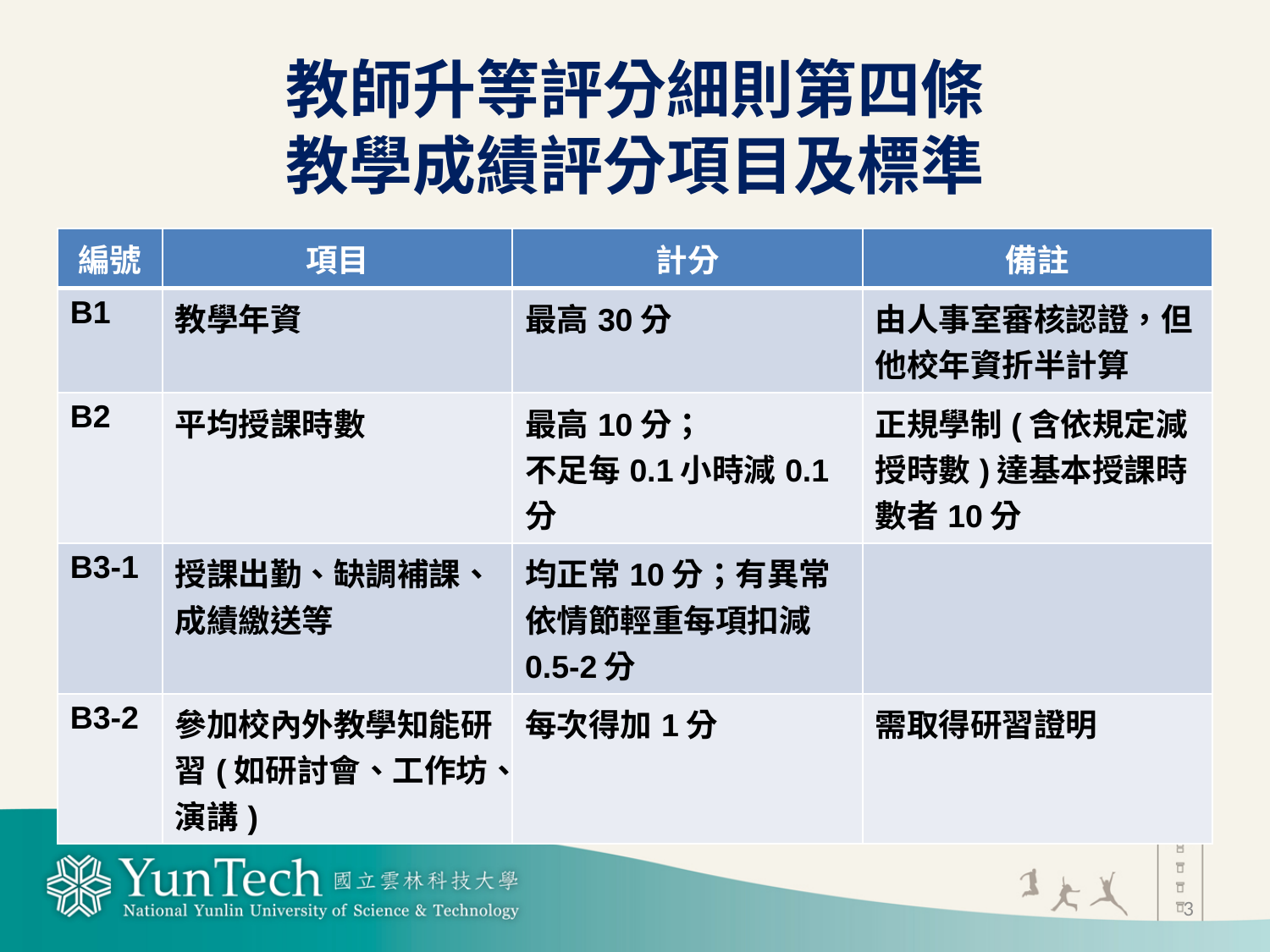

# 教師升等評分細則第四條 教學成績評分項目及標準
| 編號 | 項目 | 計分 | 備註 |
| --- | --- | --- | --- |
| B1 | 教學年資 | 最高30分 | 由人事室審核認證，但他校年資折半計算 |
| B2 | 平均授課時數 | 最高10分； 不足每0.1小時減0.1分 | 正規學制(含依規定減授時數)達基本授課時數者10分 |
| B3-1 | 授課出勤、缺調補課、成績繳送等 | 均正常10分；有異常依情節輕重每項扣減0.5-2分 |  |
| B3-2 | 參加校內外教學知能研習(如研討會、工作坊、演講) | 每次得加1分 | 需取得研習證明 |
3